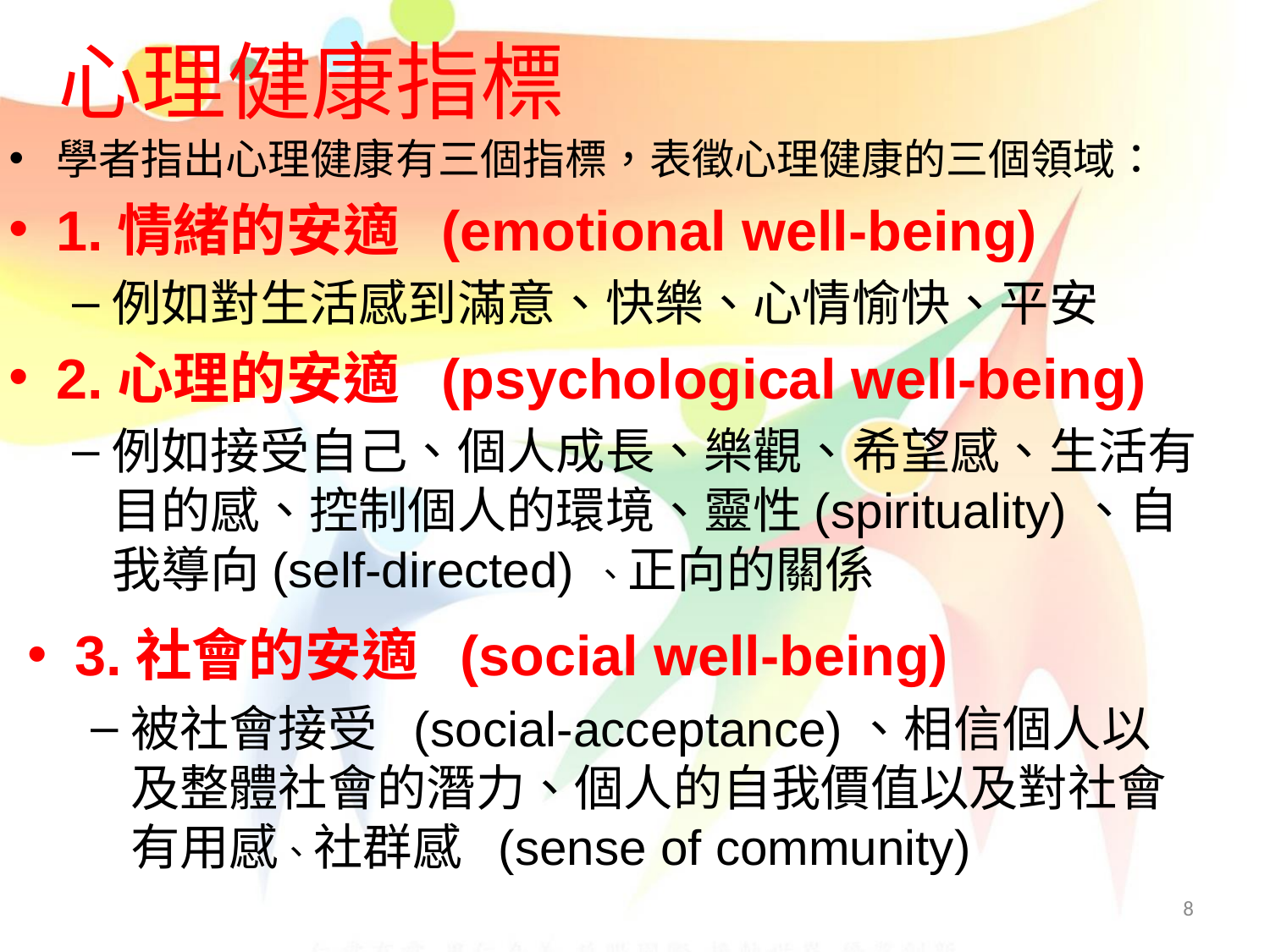

# 心理健康指標
學者指出心理健康有三個指標，表徵心理健康的三個領域：
1.情緒的安適 (emotional well-being)
例如對生活感到滿意、快樂、心情愉快、平安
2.心理的安適 (psychological well-being)
例如接受自己、個人成長、樂觀、希望感、生活有目的感、控制個人的環境、靈性(spirituality)、自我導向(self-directed) 、正向的關係

3.社會的安適 (social well-being)
被社會接受 (social-acceptance)、相信個人以及整體社會的潛力、個人的自我價值以及對社會有用感、社群感 (sense of community)
8